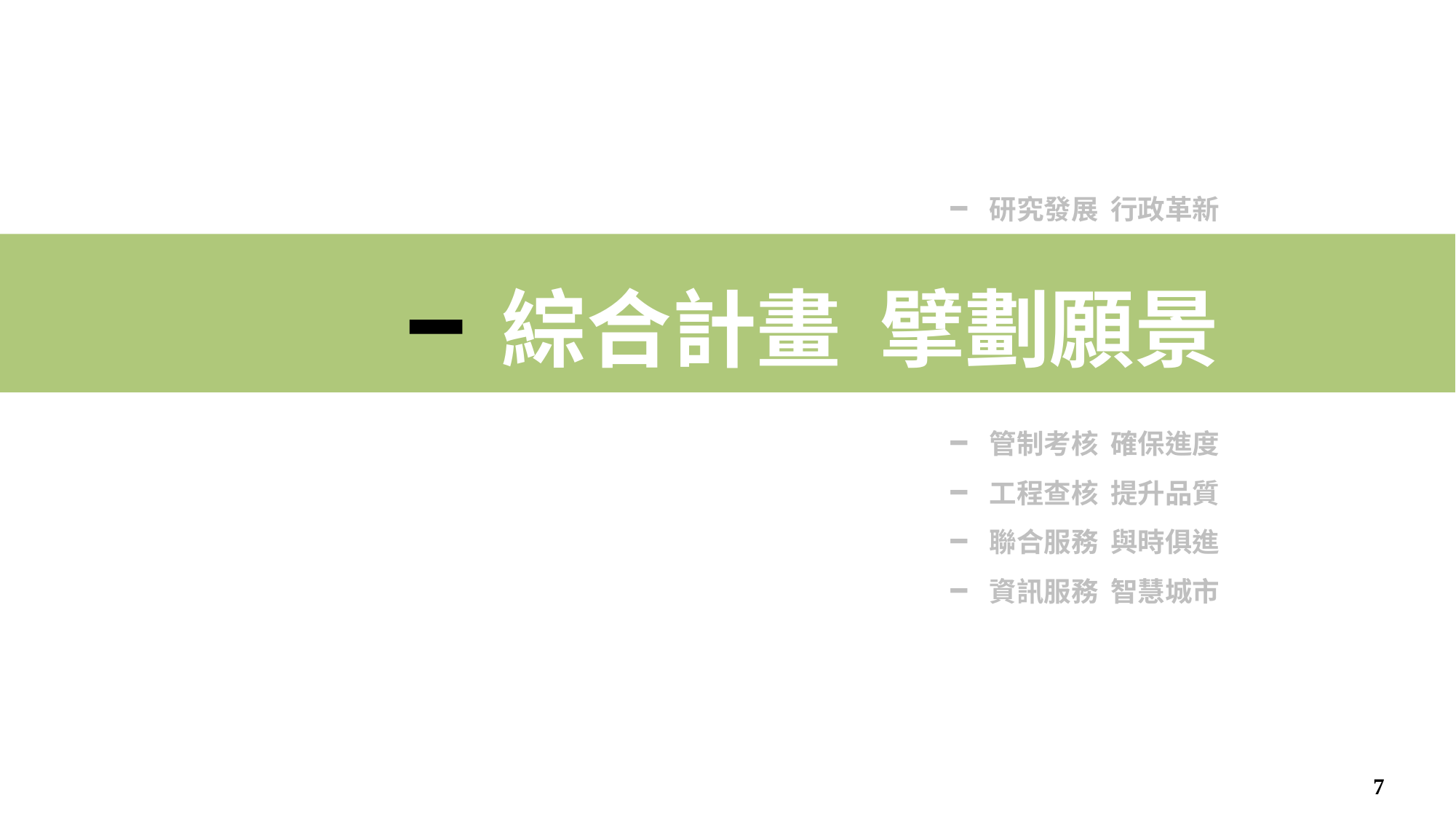

研究發展  行政革新
 綜合計畫  擘劃願景

 管制考核  確保進度
 工程查核  提升品質
 聯合服務  與時俱進
 資訊服務  智慧城市

7